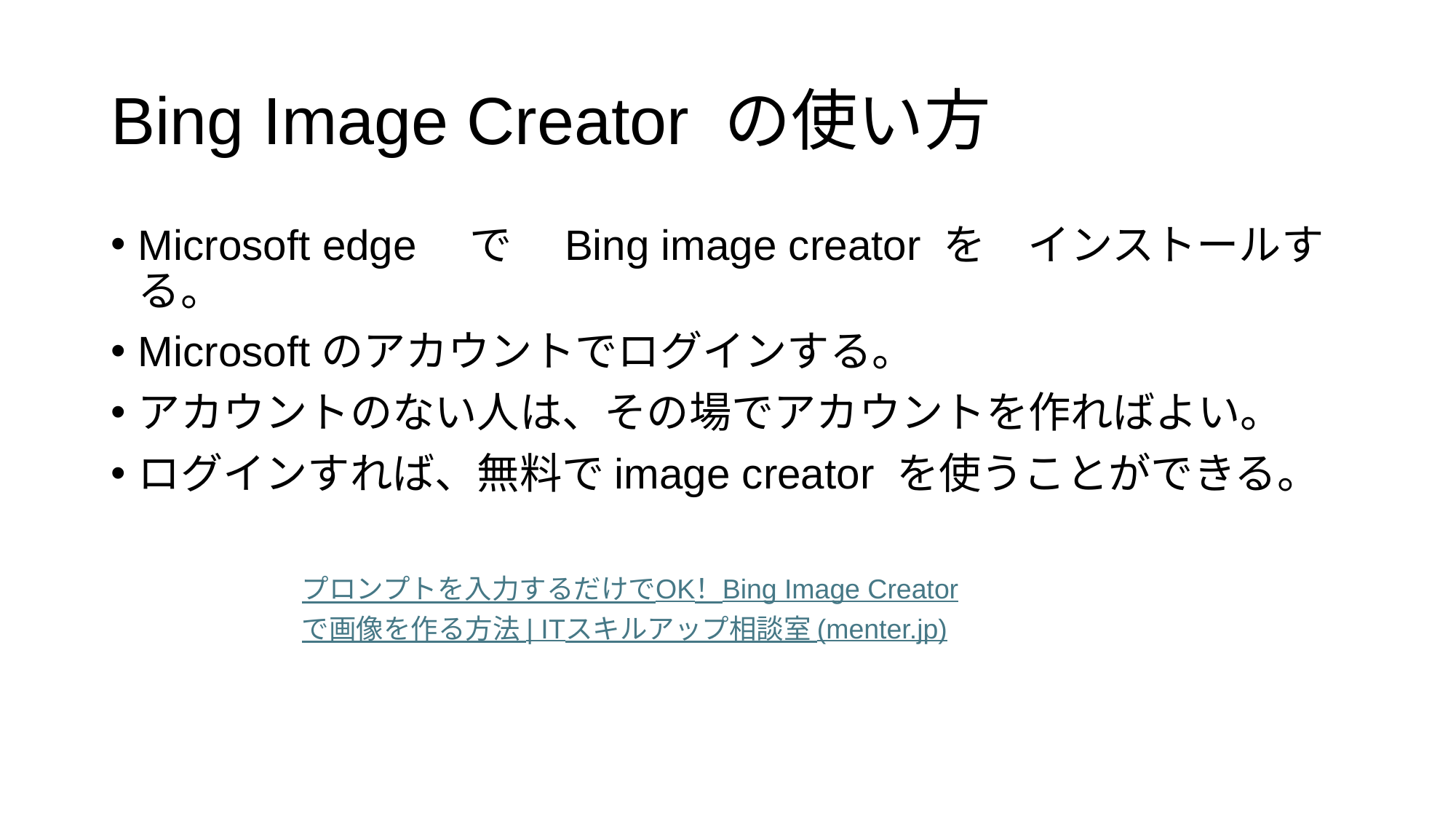

# Bing Image Creator の使い方
Microsoft edge　で　Bing image creator を　インストールする。
Microsoftのアカウントでログインする。
アカウントのない人は、その場でアカウントを作ればよい。
ログインすれば、無料でimage creator を使うことができる。
プロンプトを入力するだけでOK！Bing Image Creatorで画像を作る方法 | ITスキルアップ相談室 (menter.jp)